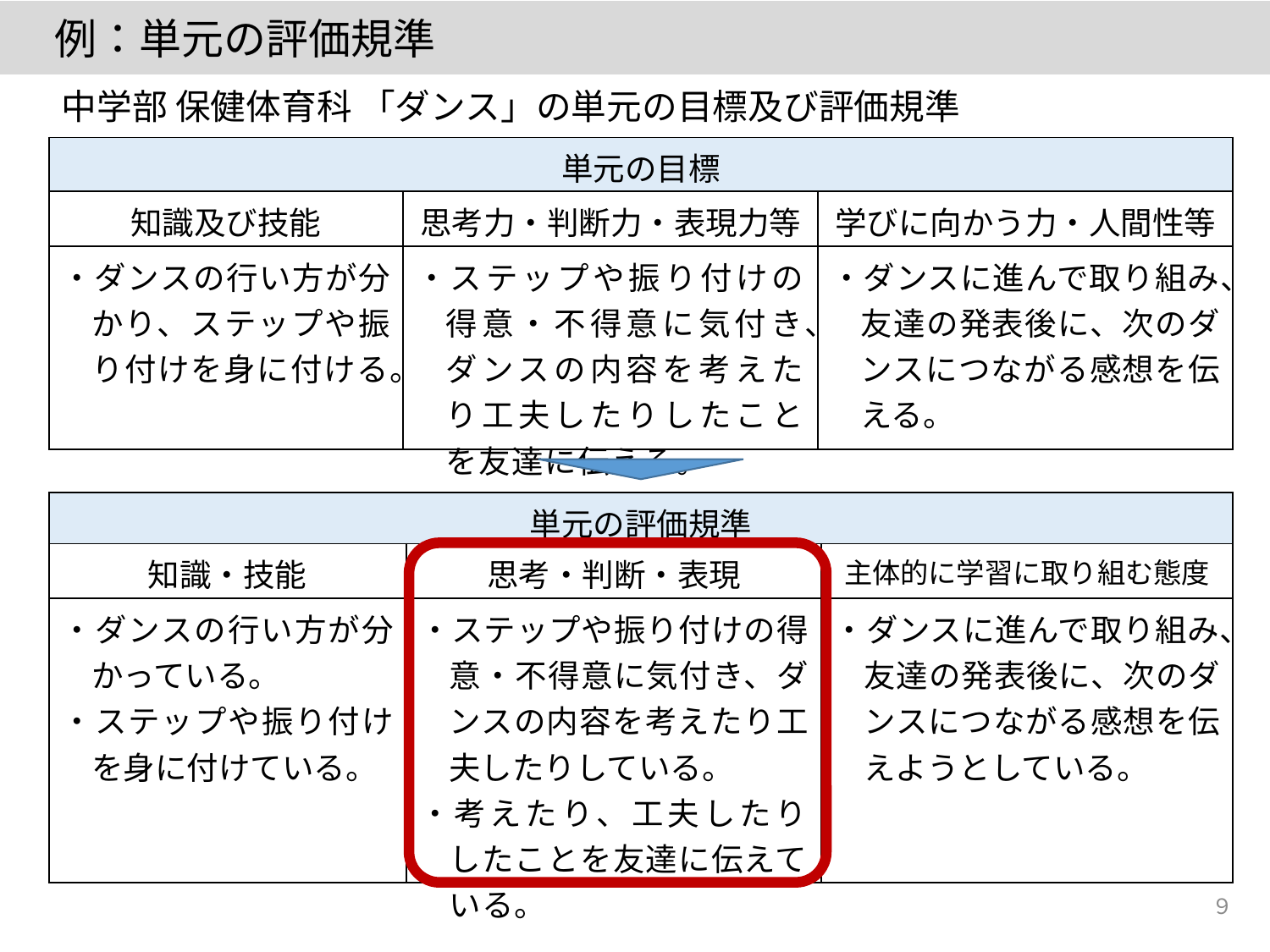

例：単元の評価規準
中学部 保健体育科 「ダンス」の単元の目標及び評価規準

| 単元の目標 |  |  |
| --- | --- | --- |
| 知識及び技能 | 思考力・判断力・表現力等 | 学びに向かう力・人間性等 |
| ・ダンスの行い方が分かり、ステップや振り付けを身に付ける。 | ・ステップや振り付けの得意・不得意に気付き、ダンスの内容を考えたり工夫したりしたことを友達に伝える。 | ・ダンスに進んで取り組み、友達の発表後に、次のダンスにつながる感想を伝える。 |

| 単元の評価規準 |  |  |
| --- | --- | --- |
| 知識・技能 | 思考・判断・表現 | 主体的に学習に取り組む態度 |
| ・ダンスの行い方が分かっている。 ・ステップや振り付けを身に付けている。 | ・ステップや振り付けの得意・不得意に気付き、ダンスの内容を考えたり工夫したりしている。 ・考えたり、工夫したりしたことを友達に伝えている。 | ・ダンスに進んで取り組み、友達の発表後に、次のダンスにつながる感想を伝えようとしている。 |

９